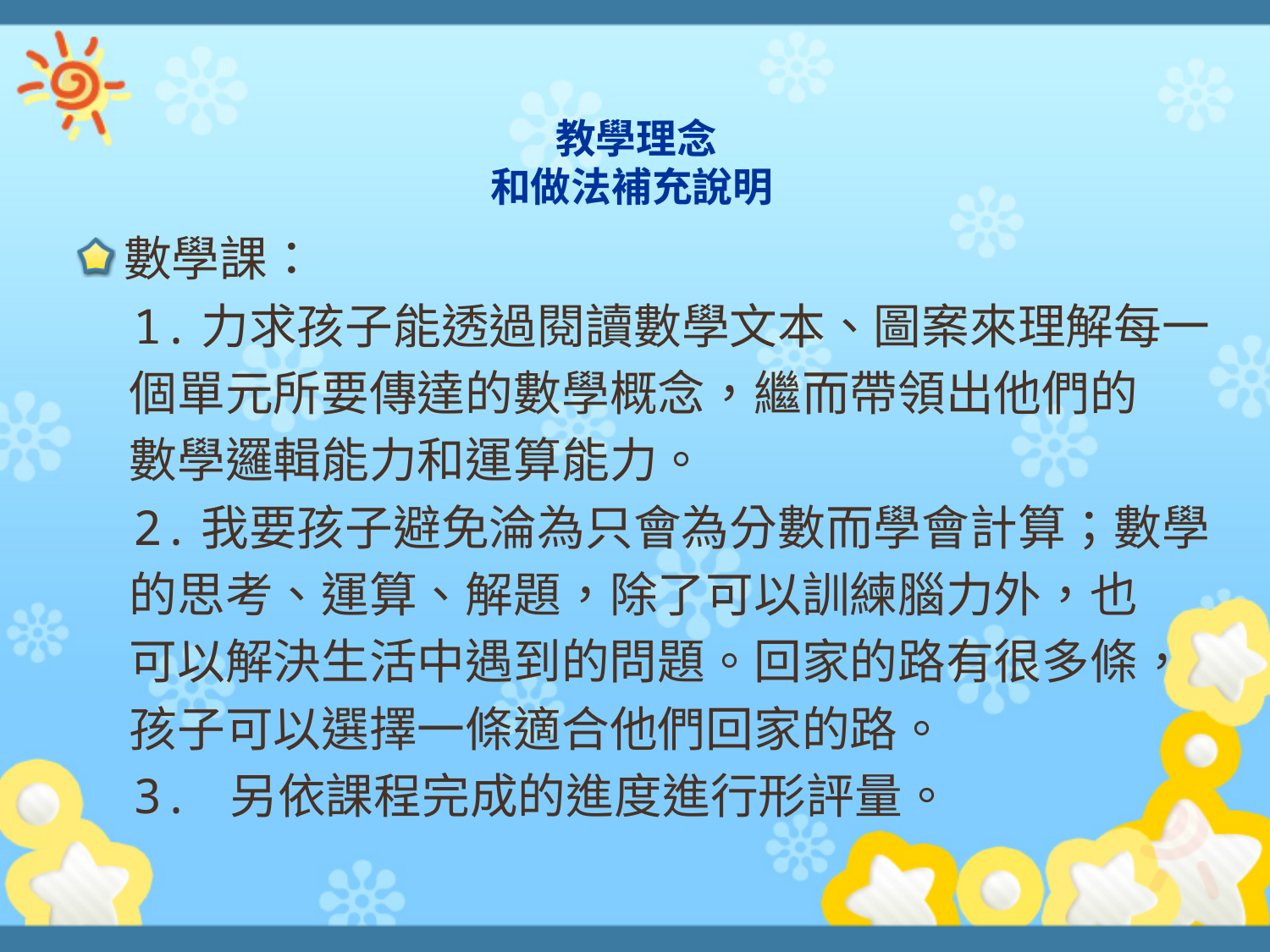

# 教學理念 和做法補充說明
數學課：
  1.力求孩子能透過閱讀數學文本、圖案來理解每一
    個單元所要傳達的數學概念，繼而帶領出他們的
    數學邏輯能力和運算能力。
  2.我要孩子避免淪為只會為分數而學會計算；數學
    的思考、運算、解題，除了可以訓練腦力外，也
    可以解決生活中遇到的問題。回家的路有很多條，
    孩子可以選擇一條適合他們回家的路。
  3. 另依課程完成的進度進行形評量。